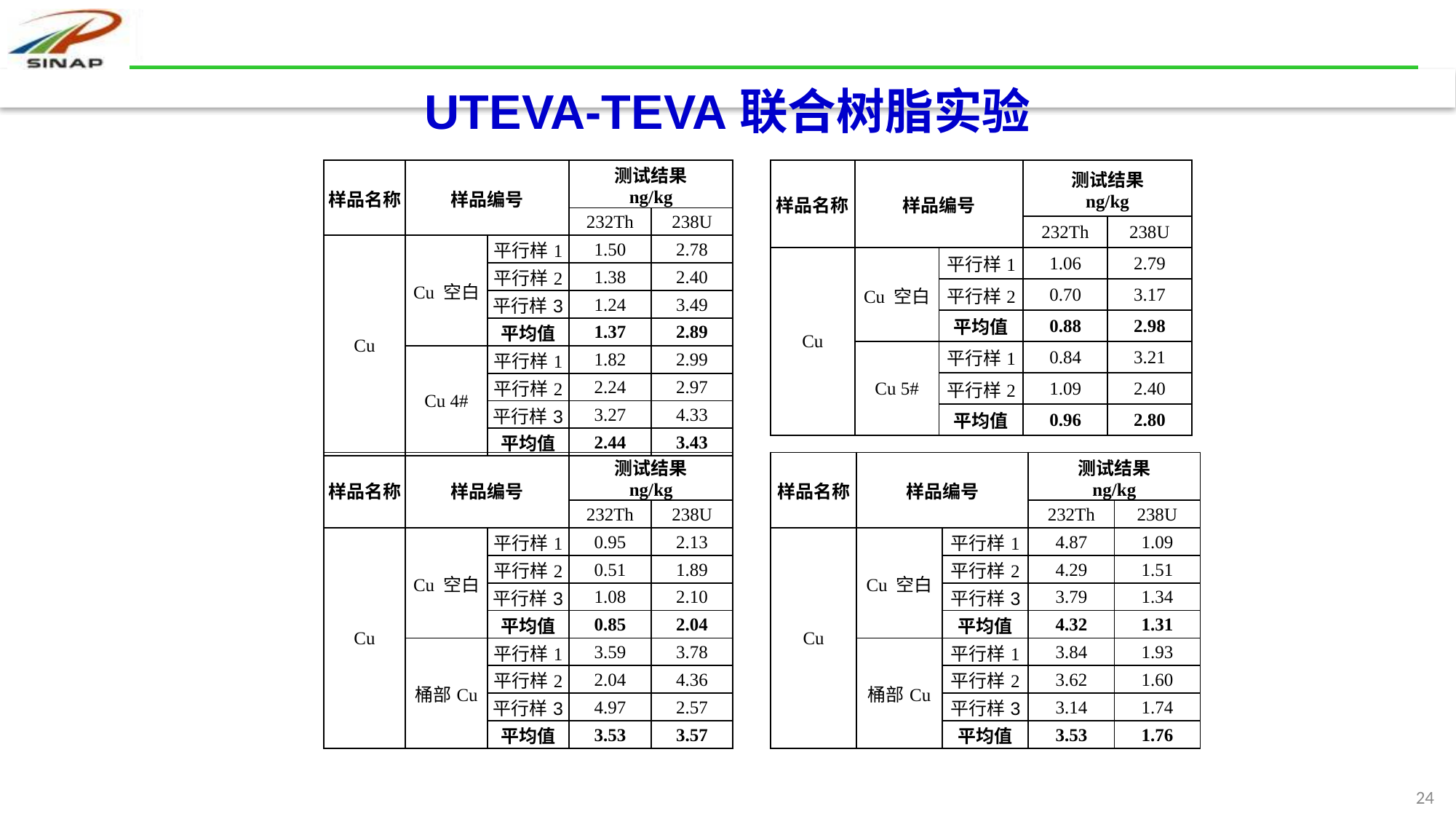

# UTEVA-TEVA联合树脂实验
| 样品名称 | 样品编号 |  | 测试结果 ng/kg |  |
| --- | --- | --- | --- | --- |
|  |  |  | 232Th | 238U |
| Cu | Cu 空白 | 平行样1 | 1.50 | 2.78 |
|  |  | 平行样2 | 1.38 | 2.40 |
|  |  | 平行样3 | 1.24 | 3.49 |
|  |  | 平均值 | 1.37 | 2.89 |
|  | Cu 4# | 平行样1 | 1.82 | 2.99 |
|  |  | 平行样2 | 2.24 | 2.97 |
|  |  | 平行样3 | 3.27 | 4.33 |
|  |  | 平均值 | 2.44 | 3.43 |
| 样品名称 | 样品编号 |  | 测试结果 ng/kg |  |
| --- | --- | --- | --- | --- |
|  |  |  | 232Th | 238U |
| Cu | Cu 空白 | 平行样1 | 1.06 | 2.79 |
|  |  | 平行样2 | 0.70 | 3.17 |
|  |  | 平均值 | 0.88 | 2.98 |
|  | Cu 5# | 平行样1 | 0.84 | 3.21 |
|  |  | 平行样2 | 1.09 | 2.40 |
|  |  | 平均值 | 0.96 | 2.80 |
| 样品名称 | 样品编号 |  | 测试结果 ng/kg |  |
| --- | --- | --- | --- | --- |
|  |  |  | 232Th | 238U |
| Cu | Cu 空白 | 平行样1 | 0.95 | 2.13 |
|  |  | 平行样2 | 0.51 | 1.89 |
|  |  | 平行样3 | 1.08 | 2.10 |
|  |  | 平均值 | 0.85 | 2.04 |
|  | 桶部Cu | 平行样1 | 3.59 | 3.78 |
|  |  | 平行样2 | 2.04 | 4.36 |
|  |  | 平行样3 | 4.97 | 2.57 |
|  |  | 平均值 | 3.53 | 3.57 |
| 样品名称 | 样品编号 |  | 测试结果 ng/kg |  |
| --- | --- | --- | --- | --- |
|  |  |  | 232Th | 238U |
| Cu | Cu 空白 | 平行样1 | 4.87 | 1.09 |
|  |  | 平行样2 | 4.29 | 1.51 |
|  |  | 平行样3 | 3.79 | 1.34 |
|  |  | 平均值 | 4.32 | 1.31 |
|  | 桶部Cu | 平行样1 | 3.84 | 1.93 |
|  |  | 平行样2 | 3.62 | 1.60 |
|  |  | 平行样3 | 3.14 | 1.74 |
|  |  | 平均值 | 3.53 | 1.76 |
24